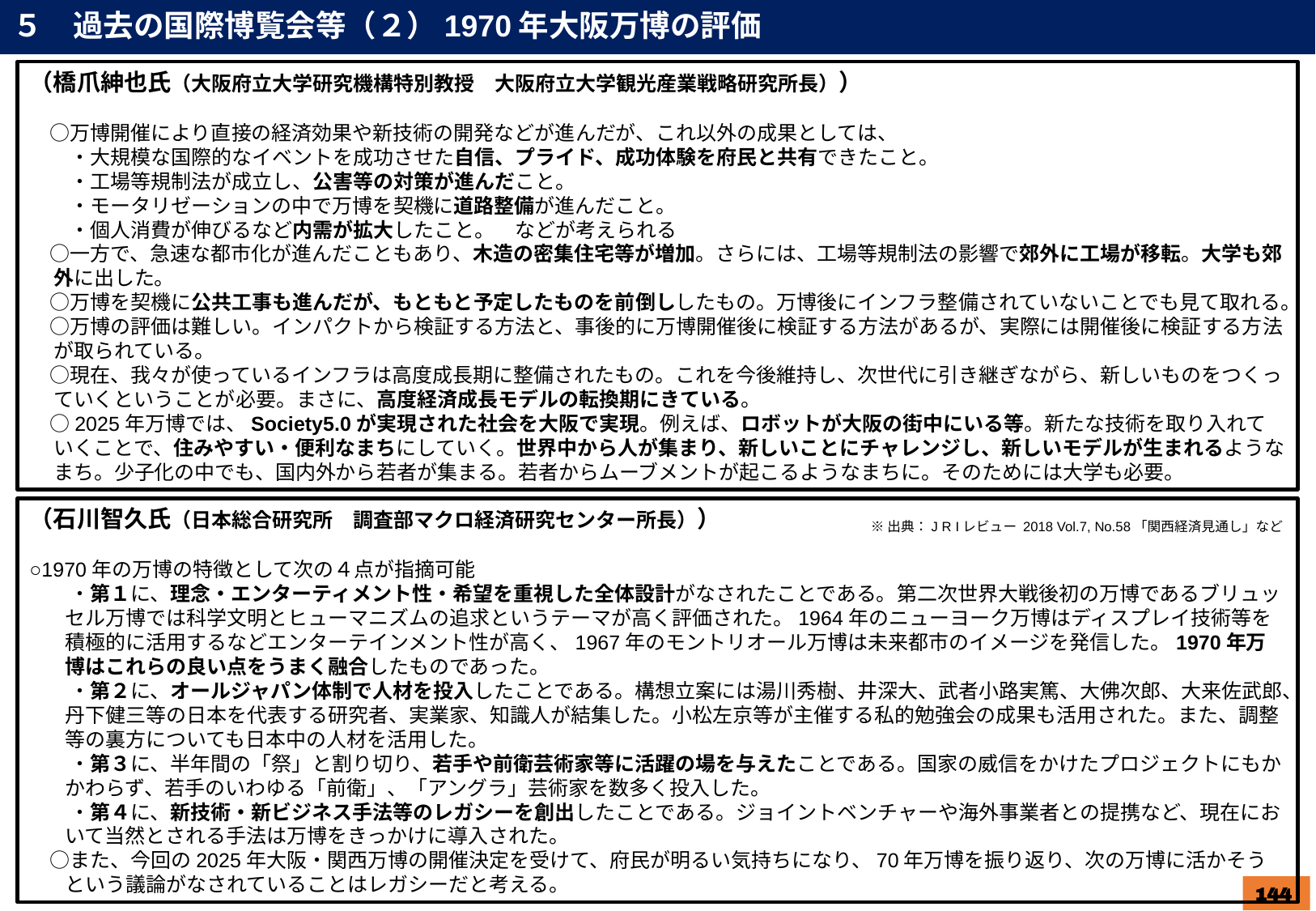

５　過去の国際博覧会等（２）1970年大阪万博の評価
（橋爪紳也氏（大阪府立大学研究機構特別教授　大阪府立大学観光産業戦略研究所長））

　○万博開催により直接の経済効果や新技術の開発などが進んだが、これ以外の成果としては、
　　・大規模な国際的なイベントを成功させた自信、プライド、成功体験を府民と共有できたこと。
　　・工場等規制法が成立し、公害等の対策が進んだこと。
　　・モータリゼーションの中で万博を契機に道路整備が進んだこと。
　　・個人消費が伸びるなど内需が拡大したこと。　などが考えられる
　○一方で、急速な都市化が進んだこともあり、木造の密集住宅等が増加。さらには、工場等規制法の影響で郊外に工場が移転。大学も郊外に出した。
　○万博を契機に公共工事も進んだが、もともと予定したものを前倒ししたもの。万博後にインフラ整備されていないことでも見て取れる。
　○万博の評価は難しい。インパクトから検証する方法と、事後的に万博開催後に検証する方法があるが、実際には開催後に検証する方法が取られている。
　○現在、我々が使っているインフラは高度成長期に整備されたもの。これを今後維持し、次世代に引き継ぎながら、新しいものをつくっていくということが必要。まさに、高度経済成長モデルの転換期にきている。
　○2025年万博では、Society5.0が実現された社会を大阪で実現。例えば、ロボットが大阪の街中にいる等。新たな技術を取り入れていくことで、住みやすい・便利なまちにしていく。世界中から人が集まり、新しいことにチャレンジし、新しいモデルが生まれるようなまち。少子化の中でも、国内外から若者が集まる。若者からムーブメントが起こるようなまちに。そのためには大学も必要。
（石川智久氏（日本総合研究所　調査部マクロ経済研究センター所長））

○1970年の万博の特徴として次の４点が指摘可能
　　・第１に、理念・エンターティメント性・希望を重視した全体設計がなされたことである。第二次世界大戦後初の万博であるブリュッセル万博では科学文明とヒューマニズムの追求というテーマが高く評価された。1964年のニューヨーク万博はディスプレイ技術等を積極的に活用するなどエンターテインメント性が高く、1967年のモントリオール万博は未来都市のイメージを発信した。1970年万博はこれらの良い点をうまく融合したものであった。
　　・第２に、オールジャパン体制で人材を投入したことである。構想立案には湯川秀樹、井深大、武者小路実篤、大佛次郎、大来佐武郎、丹下健三等の日本を代表する研究者、実業家、知識人が結集した。小松左京等が主催する私的勉強会の成果も活用された。また、調整等の裏方についても日本中の人材を活用した。
　　・第３に、半年間の「祭」と割り切り、若手や前衛芸術家等に活躍の場を与えたことである。国家の威信をかけたプロジェクトにもかかわらず、若手のいわゆる「前衛」、「アングラ」芸術家を数多く投入した。
　　・第４に、新技術・新ビジネス手法等のレガシーを創出したことである。ジョイントベンチャーや海外事業者との提携など、現在において当然とされる手法は万博をきっかけに導入された。
　○また、今回の2025年大阪・関西万博の開催決定を受けて、府民が明るい気持ちになり、70年万博を振り返り、次の万博に活かそうという議論がなされていることはレガシーだと考える。
※出典：J R Iレビュー 2018 Vol.7, No.58「関西経済見通し」など
144